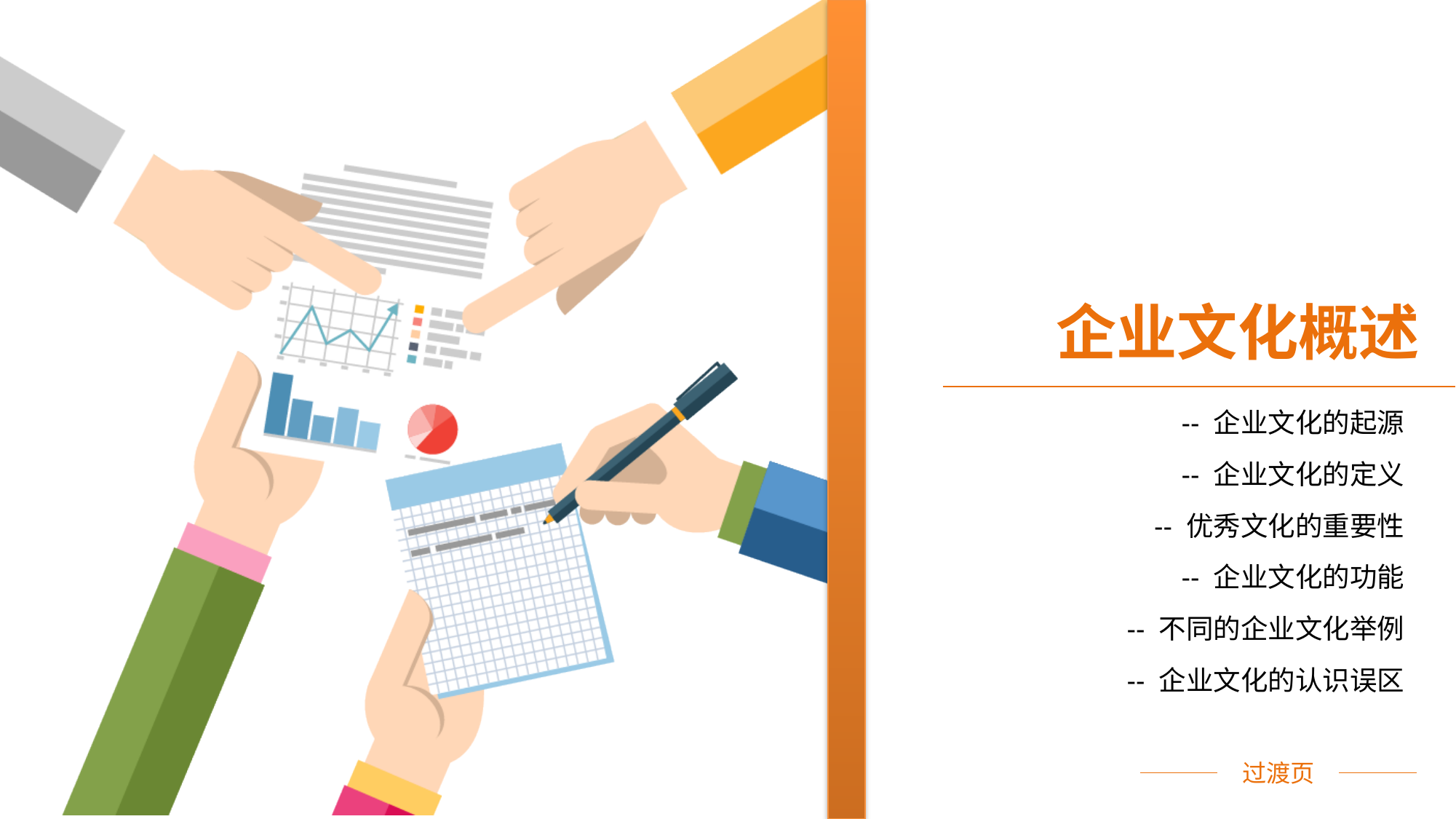

企业文化概述
-- 企业文化的起源
-- 企业文化的定义
-- 优秀文化的重要性
-- 企业文化的功能
-- 不同的企业文化举例
-- 企业文化的认识误区